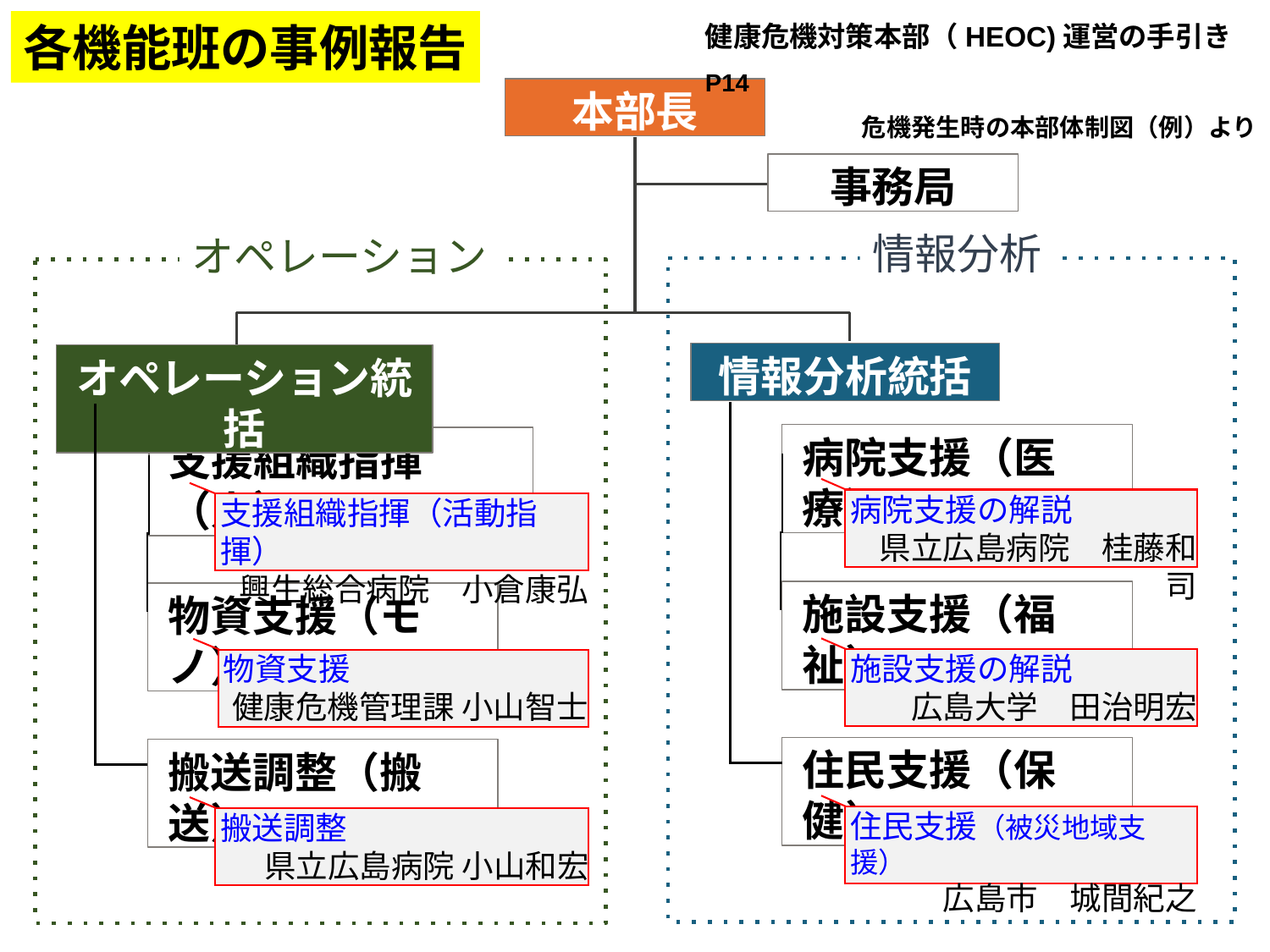

健康危機対策本部（HEOC)運営の手引き P14
危機発生時の本部体制図（例）より
各機能班の事例報告
本部⻑

事務局
情報分析
オペレーション

情報分析統括
オペレーション統括
病院⽀援（医療）
支援組織指揮（人）
病院支援の解説
県立広島病院　桂藤和司

支援組織指揮（活動指揮）
興生総合病院　小倉康弘

施設⽀援（福祉）
物資⽀援（モノ）
施設支援の解説
広島大学　田治明宏

物資支援
健康危機管理課 小山智士

住⺠⽀援（保健）
搬送調整（搬送）
住民支援（被災地域支援）
広島市　城間紀之

搬送調整
県立広島病院 小山和宏